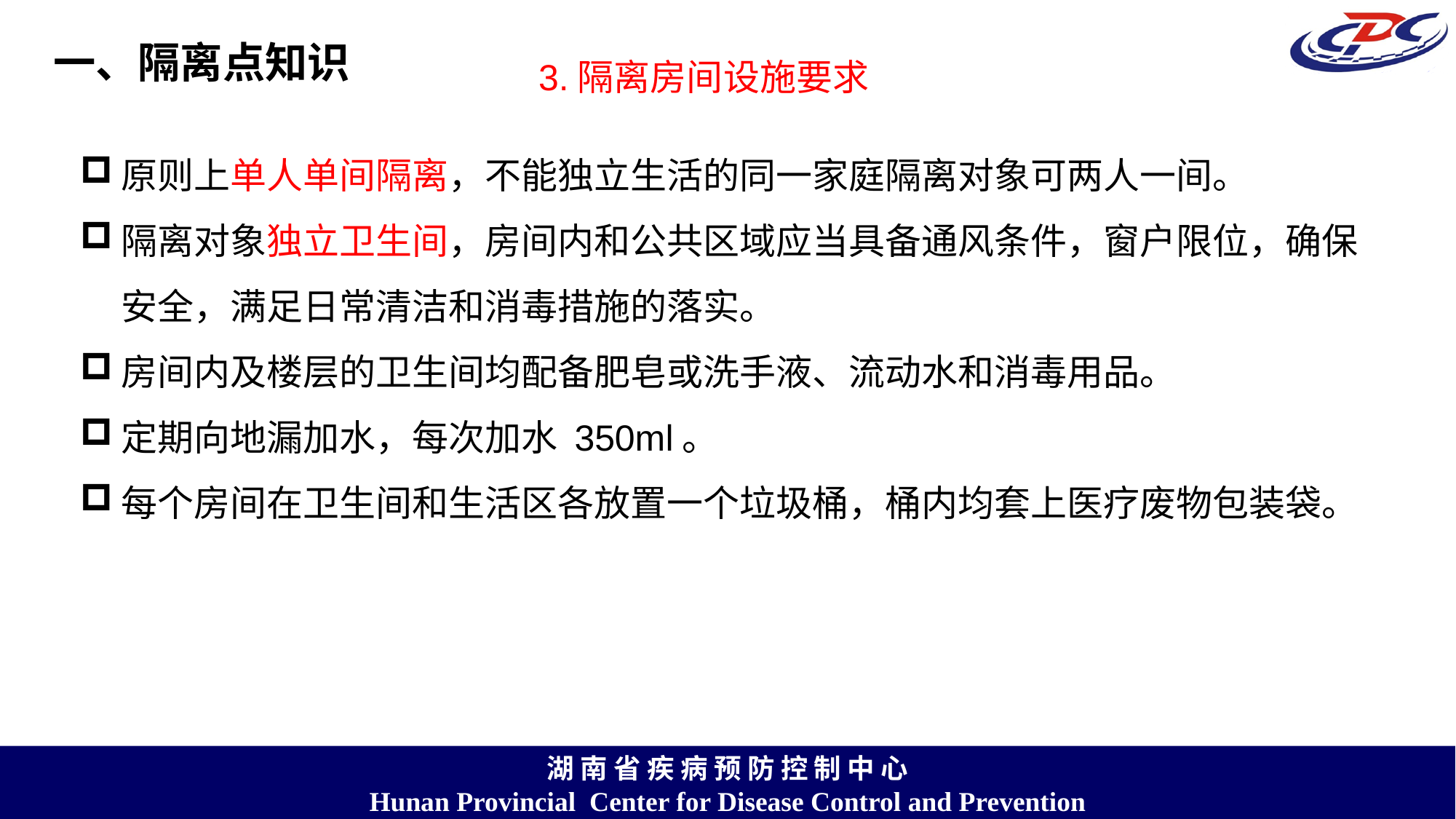

一、隔离点知识
3.隔离房间设施要求
原则上单人单间隔离，不能独立生活的同一家庭隔离对象可两人一间。
隔离对象独立卫生间，房间内和公共区域应当具备通风条件，窗户限位，确保安全，满足日常清洁和消毒措施的落实。
房间内及楼层的卫生间均配备肥皂或洗手液、流动水和消毒用品。
定期向地漏加水，每次加水 350ml。
每个房间在卫生间和生活区各放置一个垃圾桶，桶内均套上医疗废物包装袋。